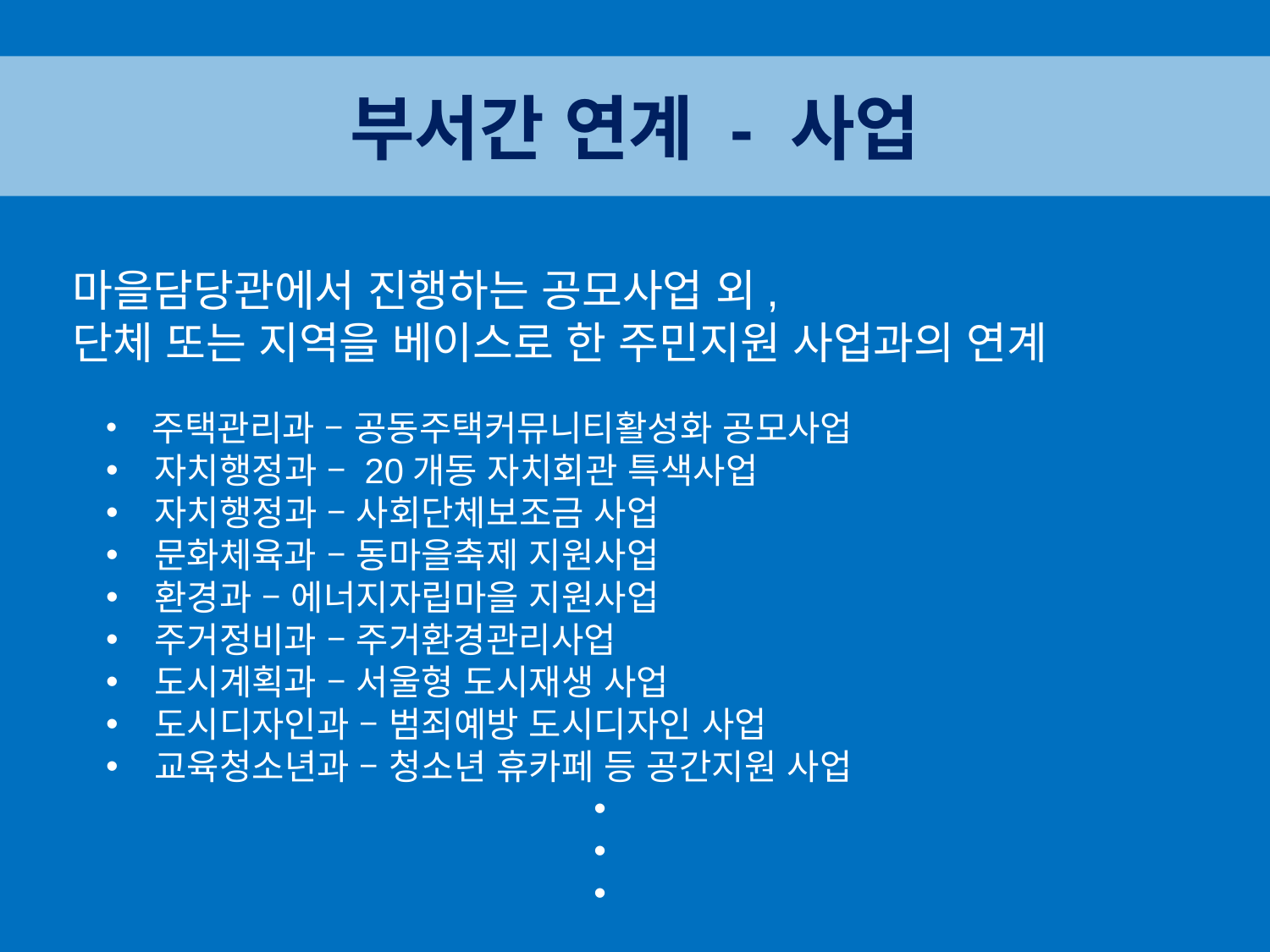

부서간 연계 - 사업
마을담당관에서 진행하는 공모사업 외,
단체 또는 지역을 베이스로 한 주민지원 사업과의 연계

 주택관리과 – 공동주택커뮤니티활성화 공모사업
 자치행정과 – 20개동 자치회관 특색사업
 자치행정과 – 사회단체보조금 사업
 문화체육과 – 동마을축제 지원사업
 환경과 – 에너지자립마을 지원사업
 주거정비과 – 주거환경관리사업
 도시계획과 – 서울형 도시재생 사업
 도시디자인과 – 범죄예방 도시디자인 사업
 교육청소년과 – 청소년 휴카페 등 공간지원 사업